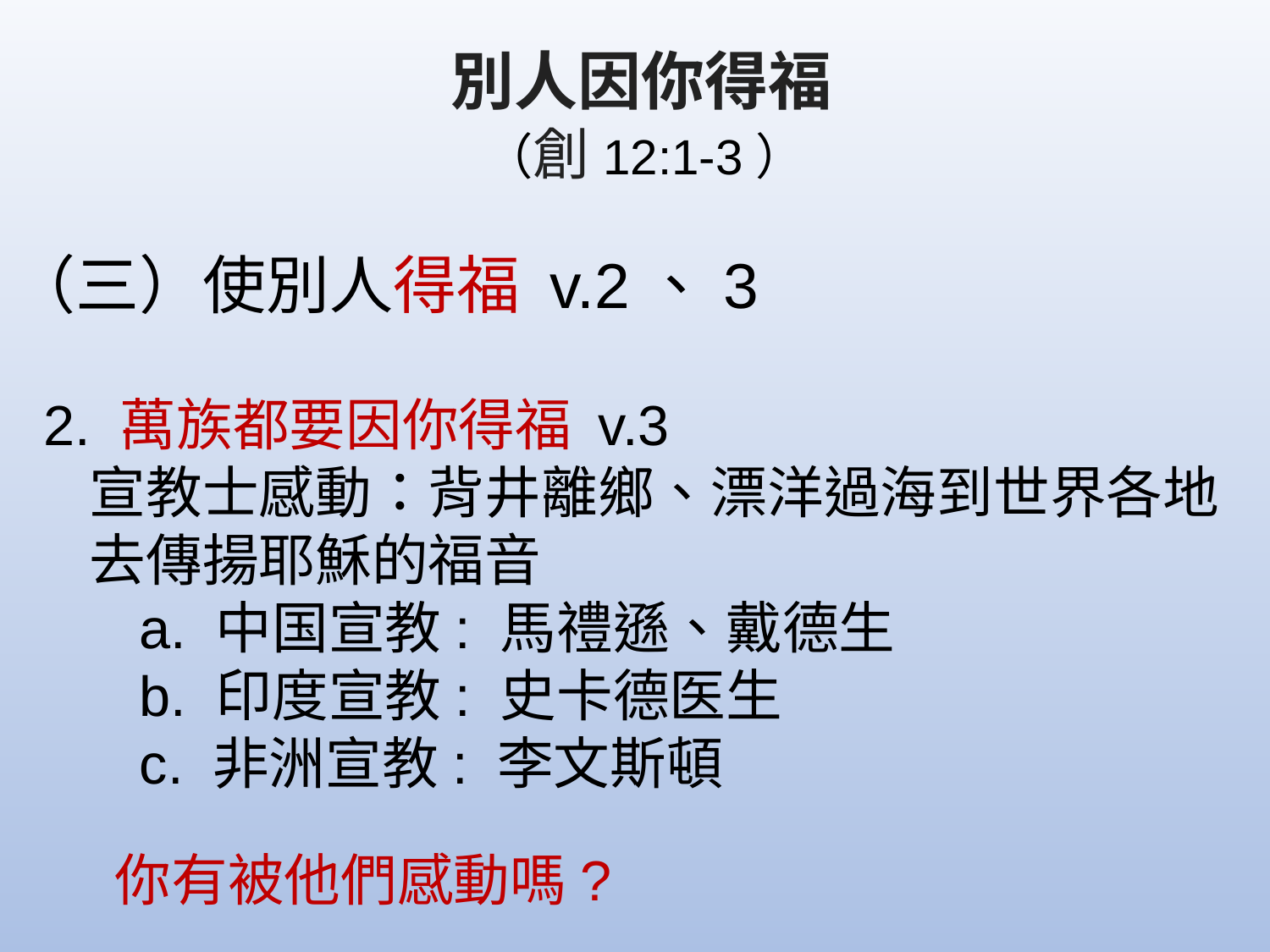

別人因你得福
		      	       （創12:1-3）

（三）使別人得福 v.2、3

  2. 萬族都要因你得福 v.3
     宣教士感動：背井離鄉、漂洋過海到世界各地
     去傳揚耶穌的福音
	a. 中国宣教: 馬禮遜、戴德生
	b. 印度宣教: 史卡德医生
	c. 非洲宣教: 李文斯頓

       你有被他們感動嗎?